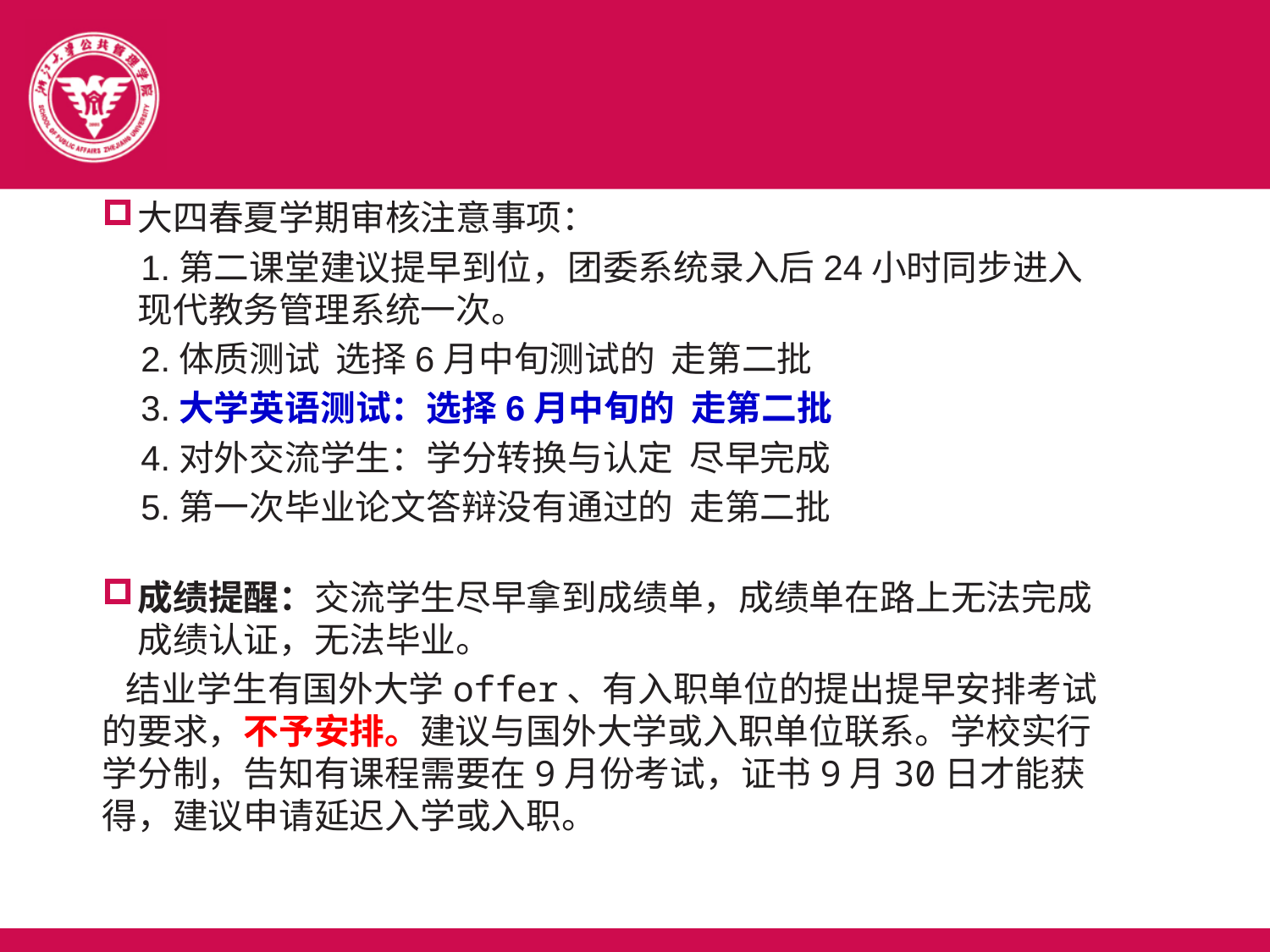

大四春夏学期审核注意事项：
    1.第二课堂建议提早到位，团委系统录入后24小时同步进入现代教务管理系统一次。
    2.体质测试  选择6月中旬测试的  走第二批
    3.大学英语测试：选择6月中旬的  走第二批
    4.对外交流学生：学分转换与认定  尽早完成
    5.第一次毕业论文答辩没有通过的  走第二批

成绩提醒：交流学生尽早拿到成绩单，成绩单在路上无法完成成绩认证，无法毕业。
  结业学生有国外大学offer、有入职单位的提出提早安排考试的要求，不予安排。建议与国外大学或入职单位联系。学校实行学分制，告知有课程需要在9月份考试，证书9月30日才能获得，建议申请延迟入学或入职。